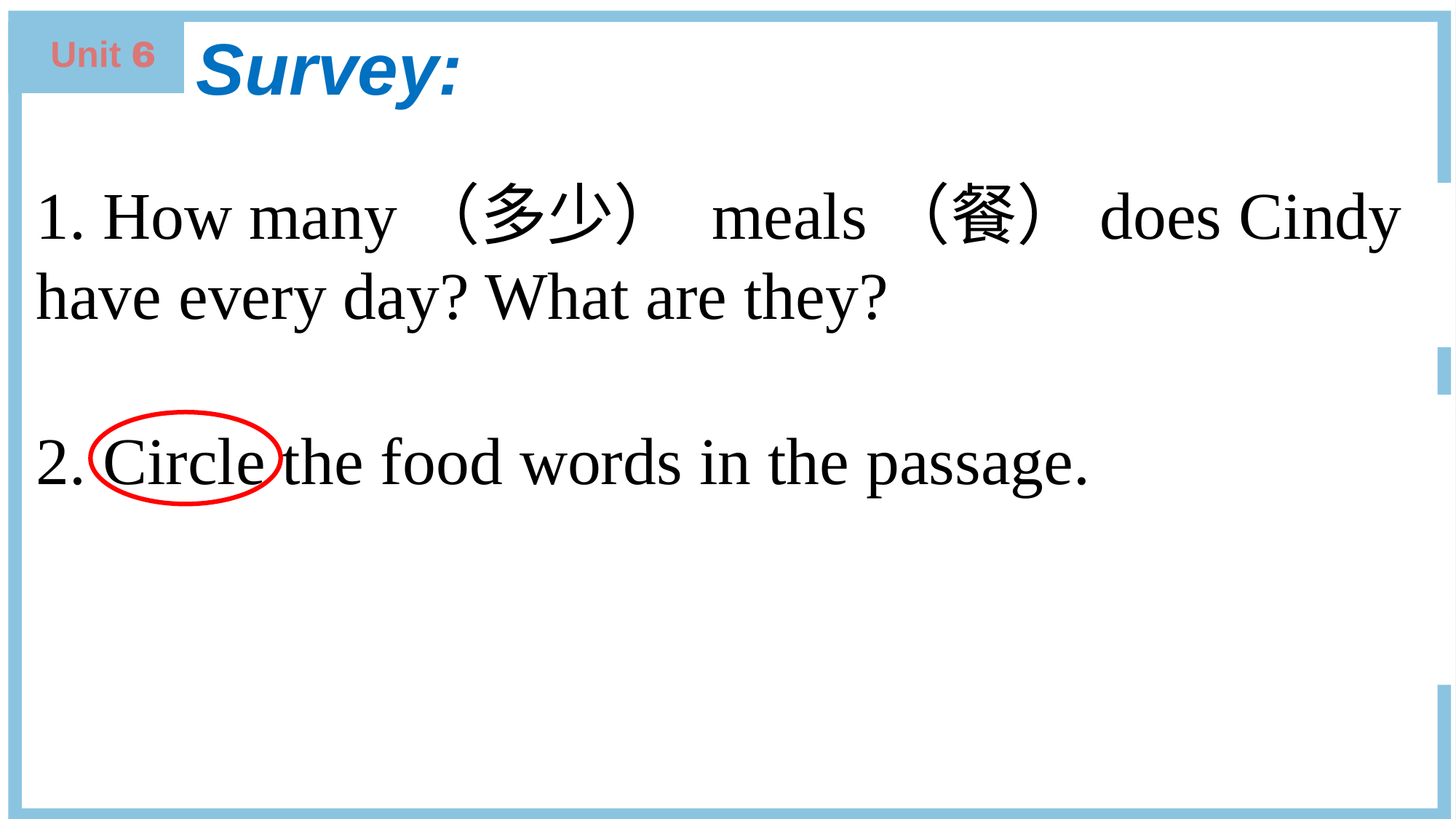

Survey:
1. How many（多少） meals（餐）does Cindy have every day? What are they?
2. Circle the food words in the passage.